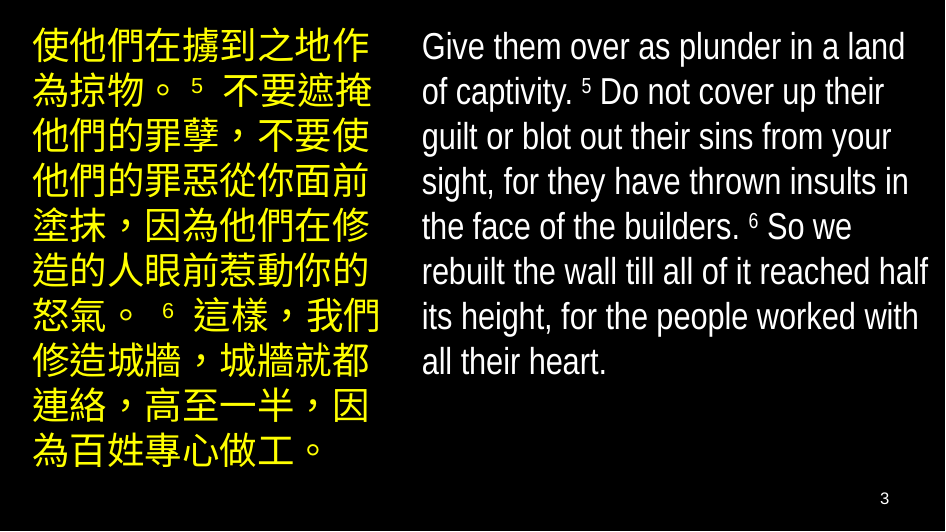

使他們在擄到之地作為掠物。5 不要遮掩他們的罪孽，不要使他們的罪惡從你面前塗抹，因為他們在修造的人眼前惹動你的怒氣。 6 這樣，我們修造城牆，城牆就都連絡，高至一半，因為百姓專心做工。
Give them over as plunder in a land of captivity. 5 Do not cover up their guilt or blot out their sins from your sight, for they have thrown insults in the face of the builders. 6 So we rebuilt the wall till all of it reached half its height, for the people worked with all their heart.
3